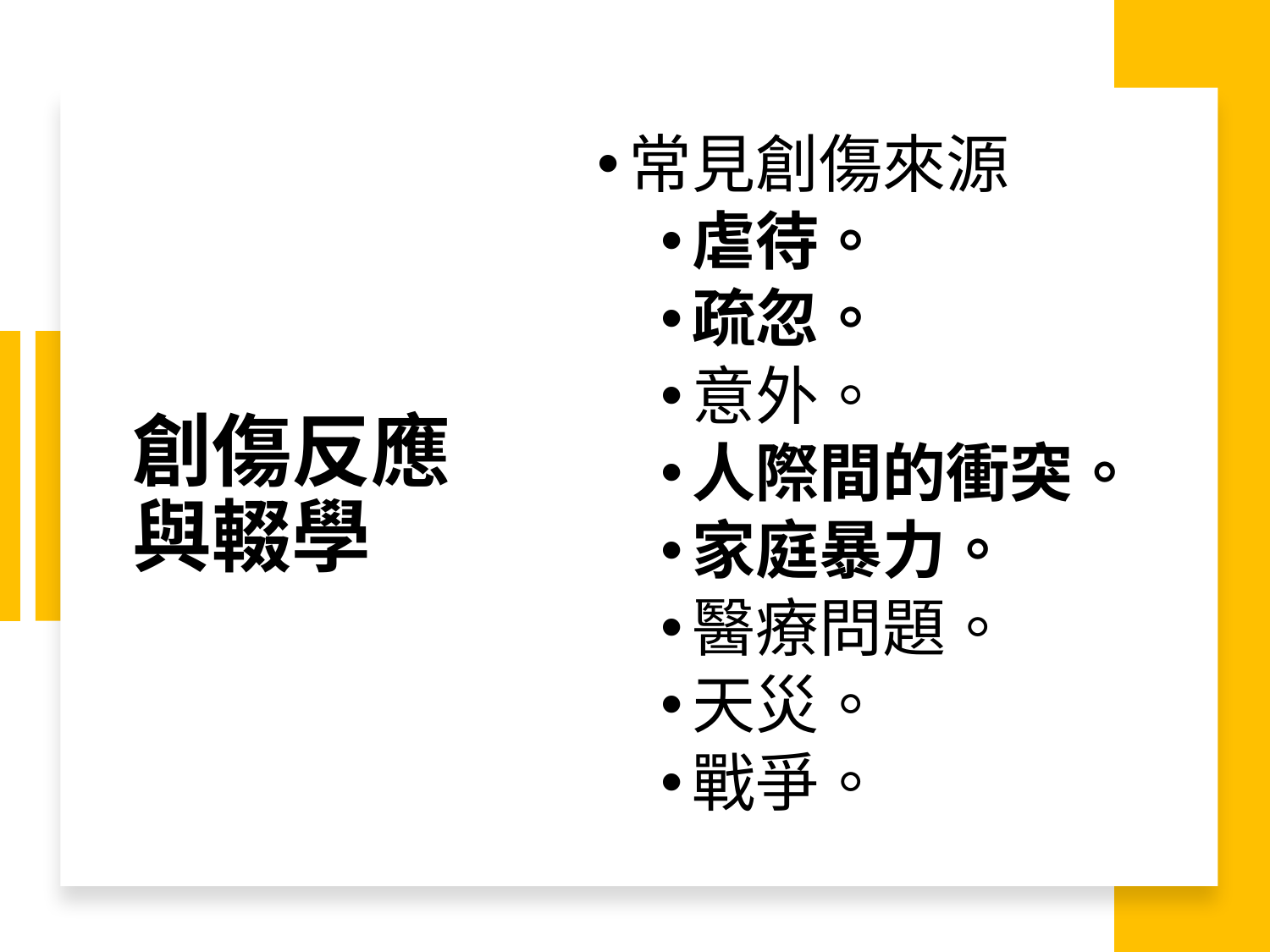

常見創傷來源
虐待。
疏忽。
意外。
人際間的衝突。
家庭暴力。
醫療問題。
天災。
戰爭。

# 創傷反應與輟學